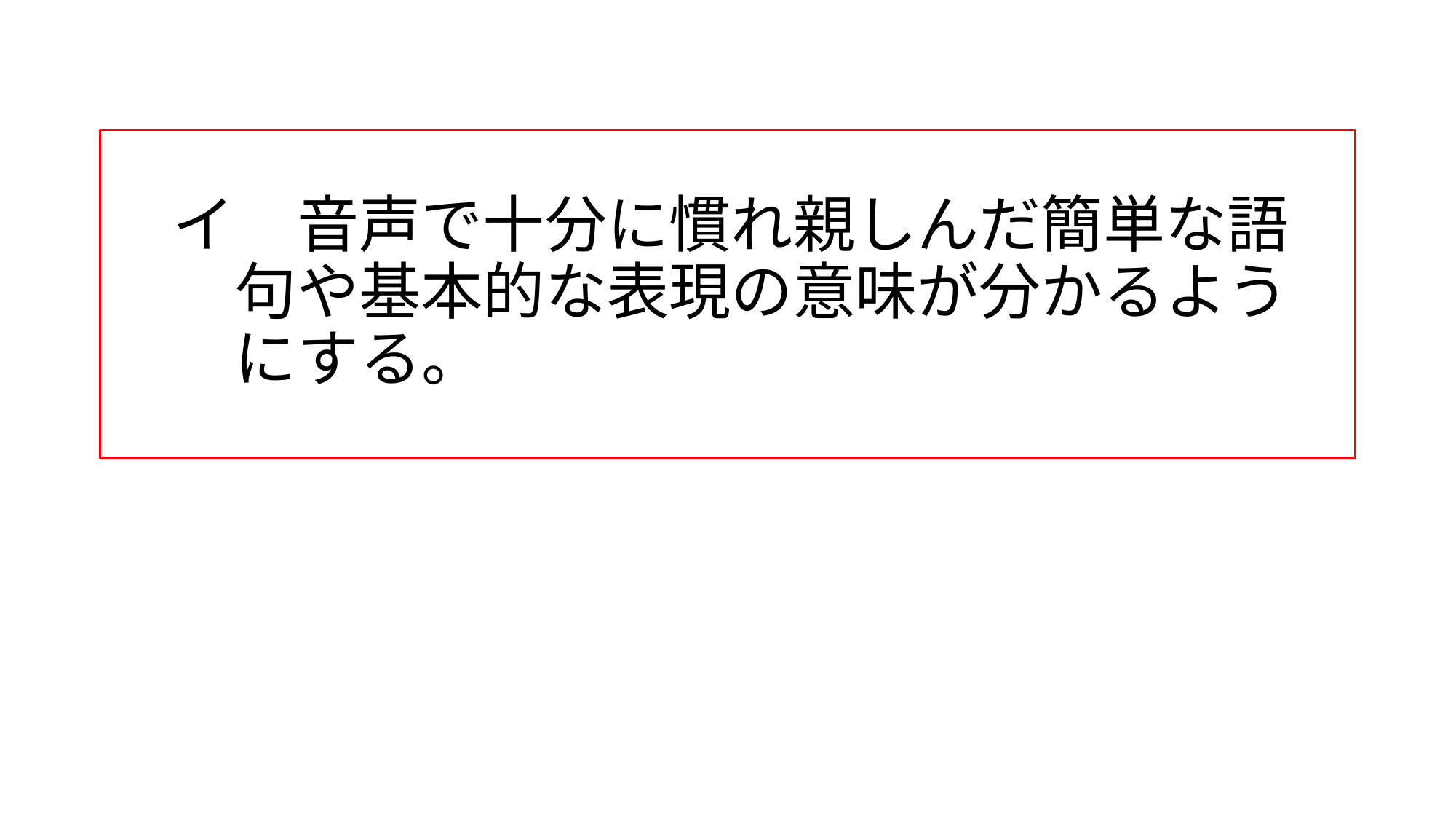

# イ　音声で十分に慣れ親しんだ簡単な語 　　句や基本的な表現の意味が分かるよう 　　にする。